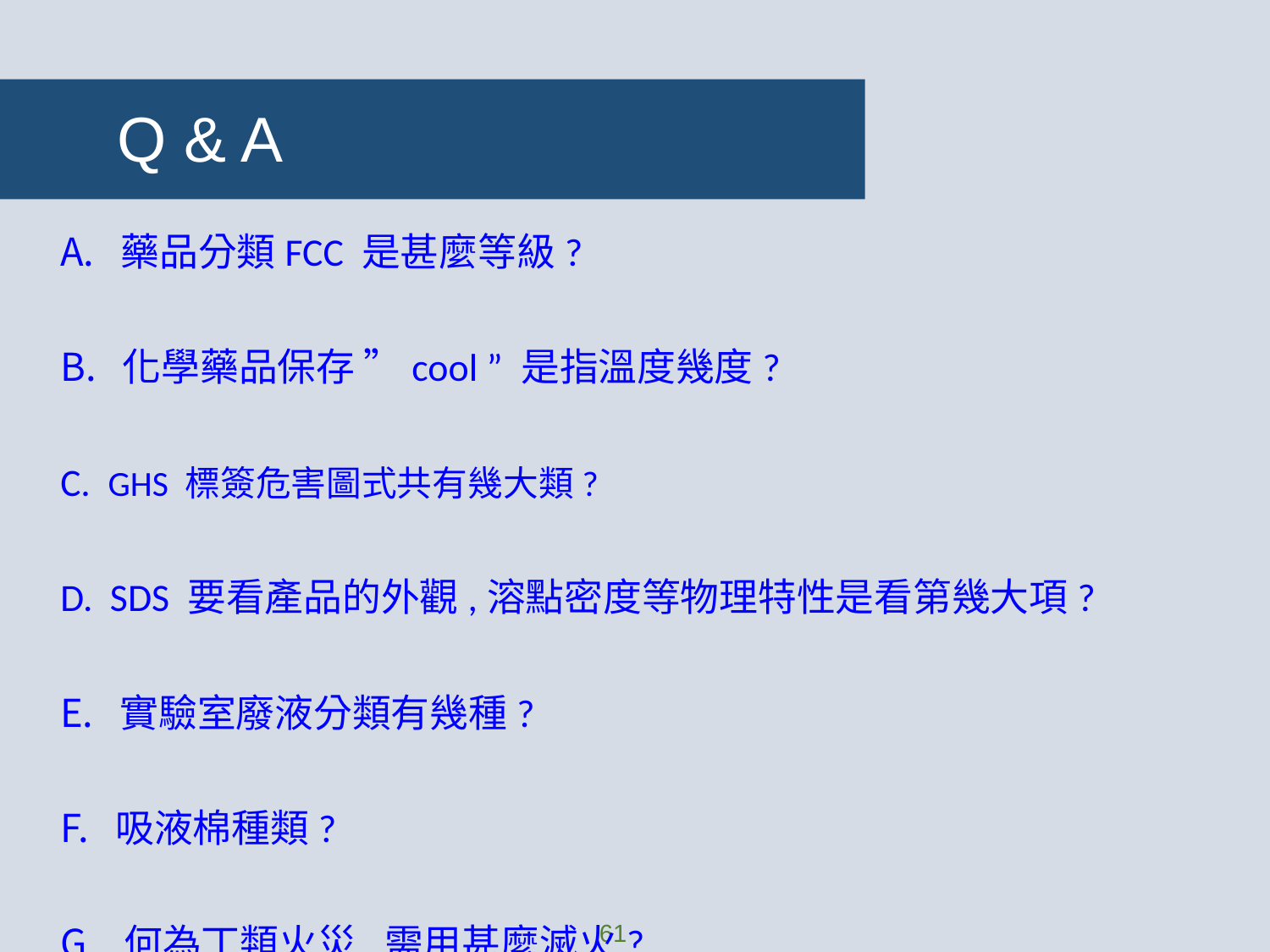

# Q & A
  藥品分類FCC 是甚麼等級?

  化學藥品保存 ”cool ” 是指溫度幾度?

  GHS 標簽危害圖式共有幾大類?

  SDS 要看產品的外觀,溶點密度等物理特性是看第幾大項?

  實驗室廢液分類有幾種?

  吸液棉種類?

  何為丁類火災,需用甚麼滅火?